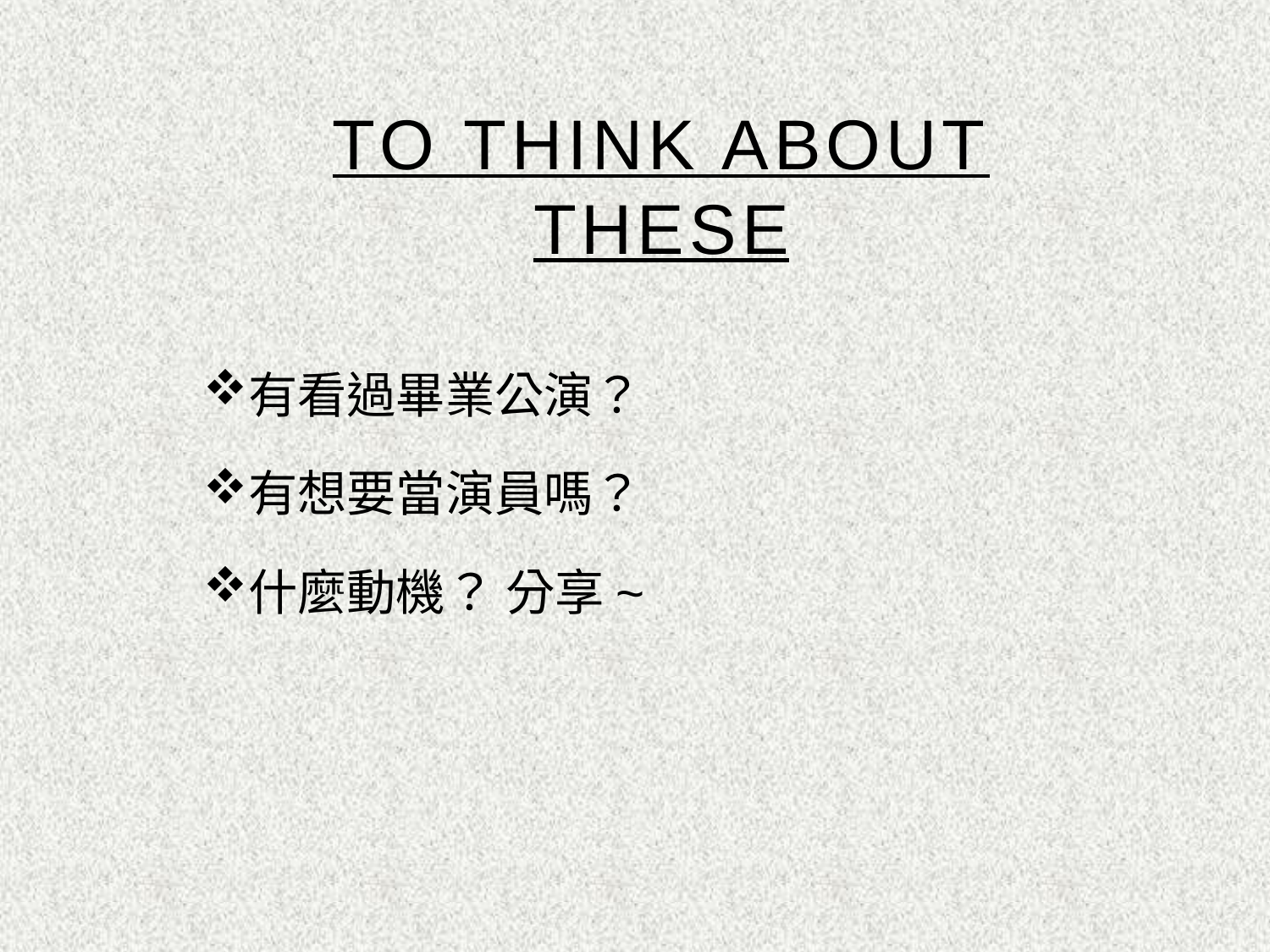

# To think about these
有看過畢業公演？
有想要當演員嗎？
什麼動機？ 分享~